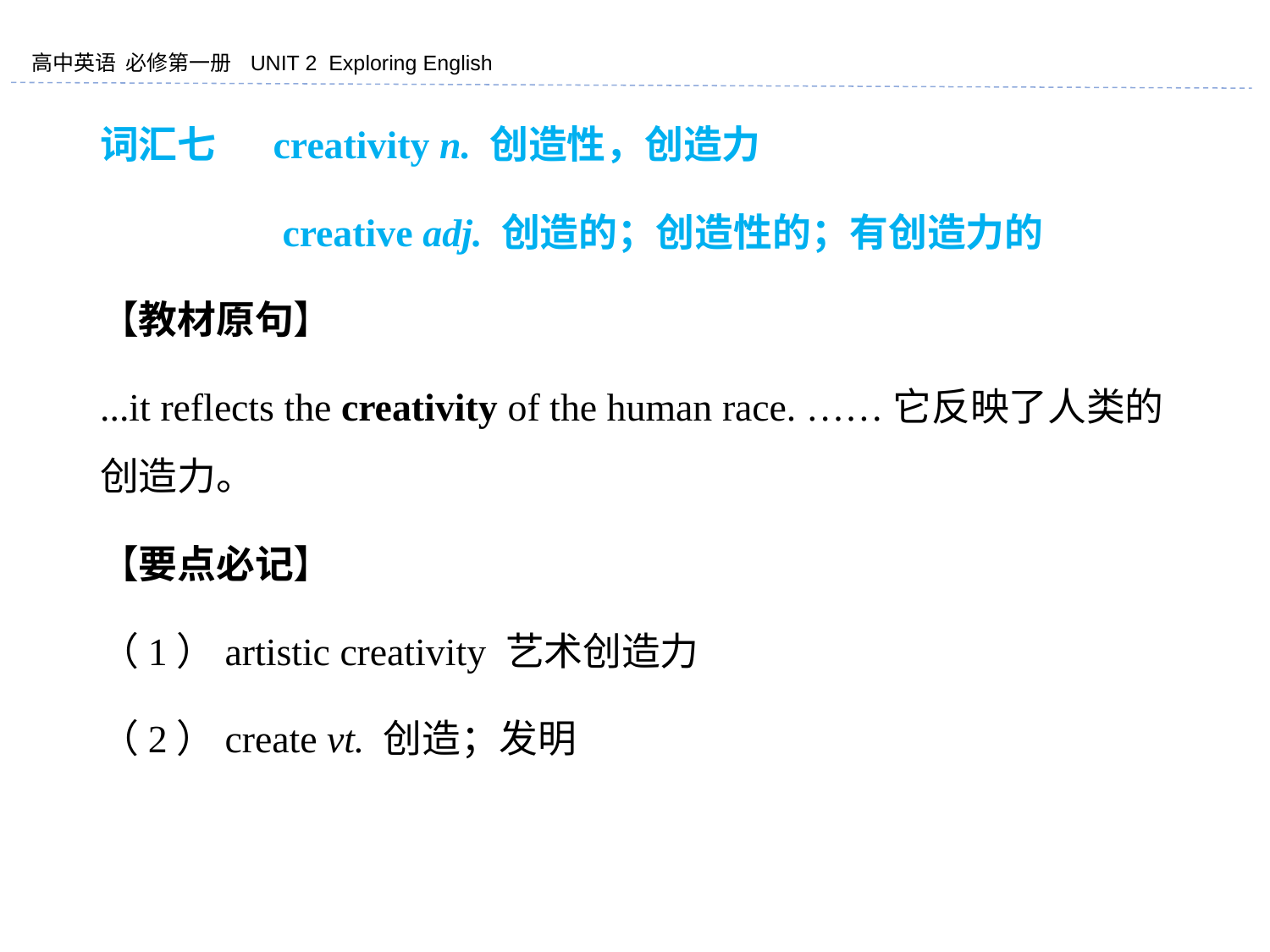

词汇七 　creativity n. 创造性，创造力
 　　　　creative adj. 创造的；创造性的；有创造力的
【教材原句】
...it reflects the creativity of the human race. ……它反映了人类的创造力。
【要点必记】
（1）artistic creativity 艺术创造力
（2）create vt. 创造；发明